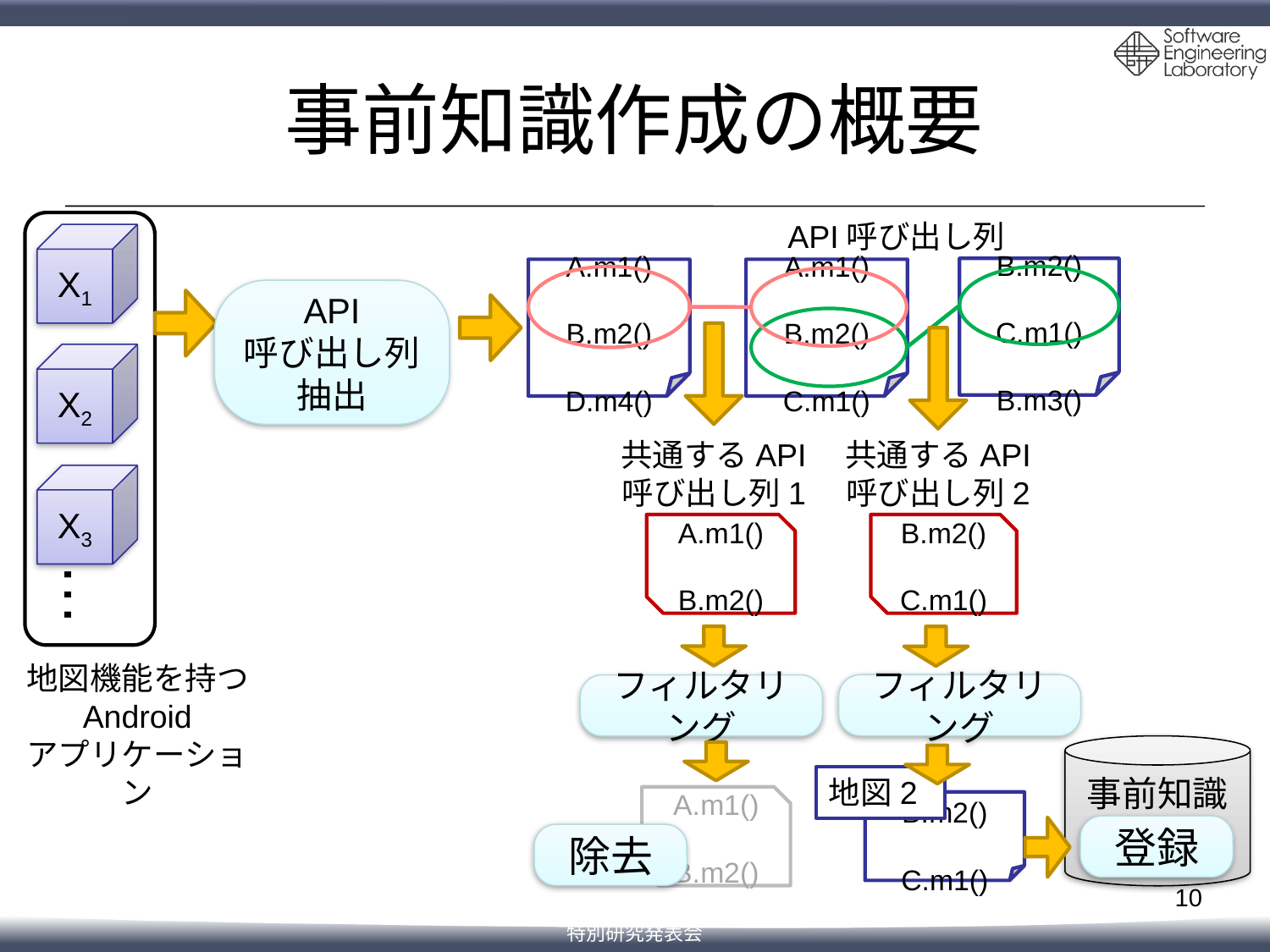

事前知識作成の概要
API呼び出し列
…
X1
B.m2()
C.m1()
B.m3()
A.m1()
B.m2()
D.m4()
A.m1()
B.m2()
C.m1()

API
呼び出し列
抽出

X2
共通するAPI
呼び出し列1
共通するAPI
呼び出し列2
X3
A.m1()
B.m2()

B.m2()
C.m1()

地図機能を持つ
Android
アプリケーション
フィルタリング
フィルタリング
事前知識

地図2
A.m1()
B.m2()

B.m2()
C.m1()
登録
除去

10
特別研究発表会